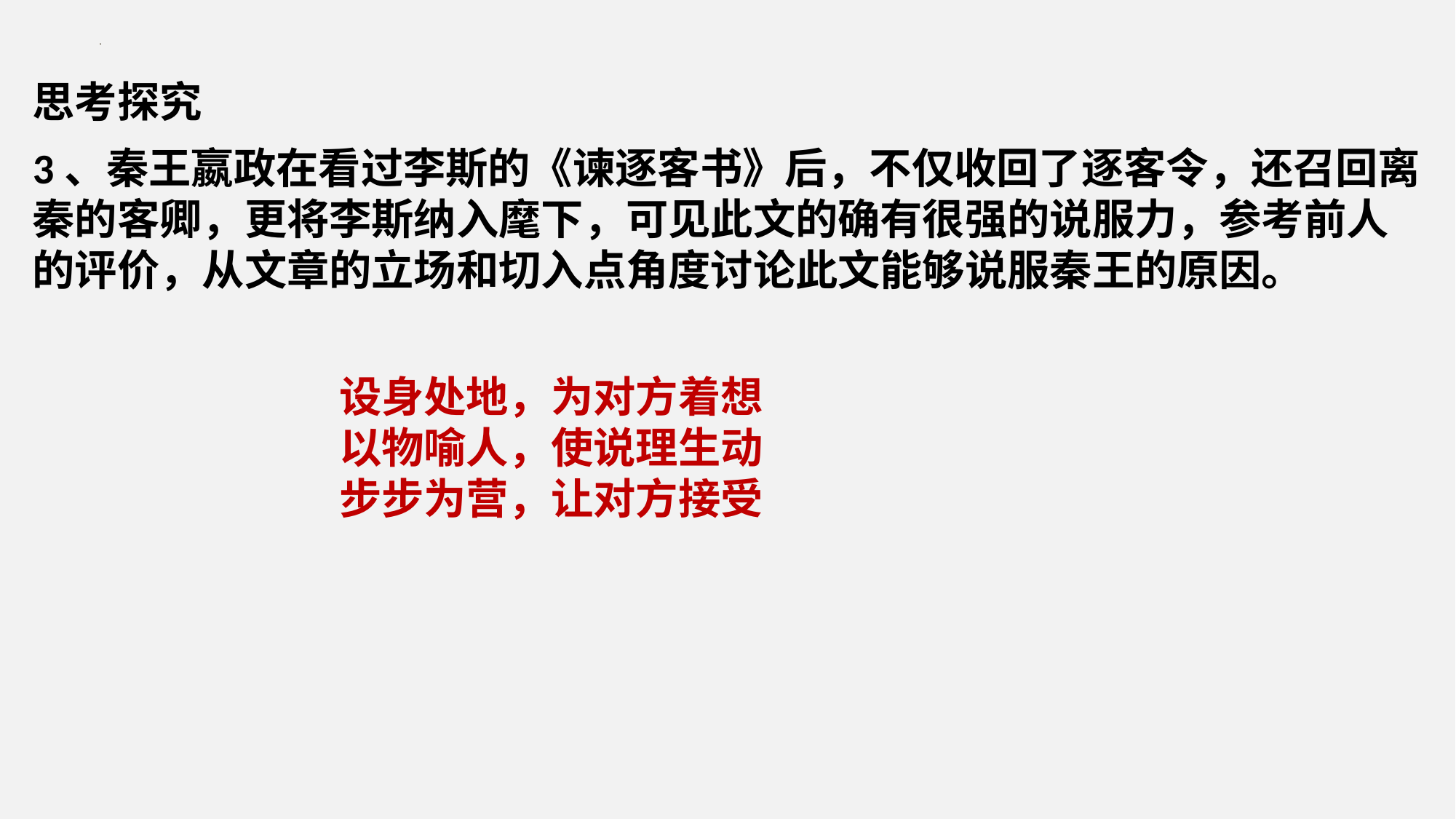

思考探究
3、秦王嬴政在看过李斯的《谏逐客书》后，不仅收回了逐客令，还召回离秦的客卿，更将李斯纳入麾下，可见此文的确有很强的说服力，参考前人的评价，从文章的立场和切入点角度讨论此文能够说服秦王的原因。
设身处地，为对方着想
以物喻人，使说理生动
步步为营，让对方接受